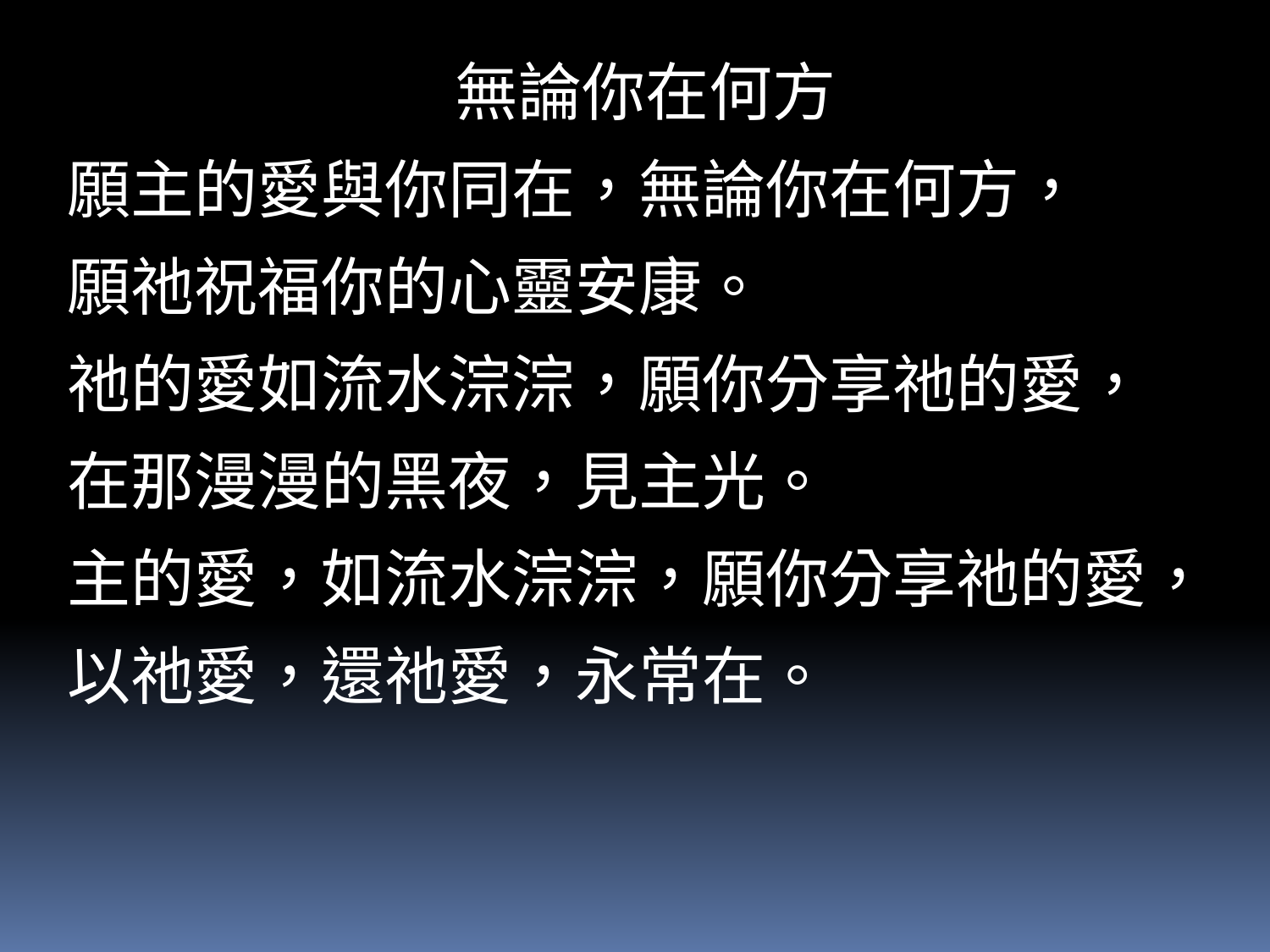

無論你在何方
願主的愛與你同在，無論你在何方，
願祂祝福你的心靈安康。
祂的愛如流水淙淙，願你分享祂的愛，
在那漫漫的黑夜，見主光。
主的愛，如流水淙淙，願你分享祂的愛，
以祂愛，還祂愛，永常在。